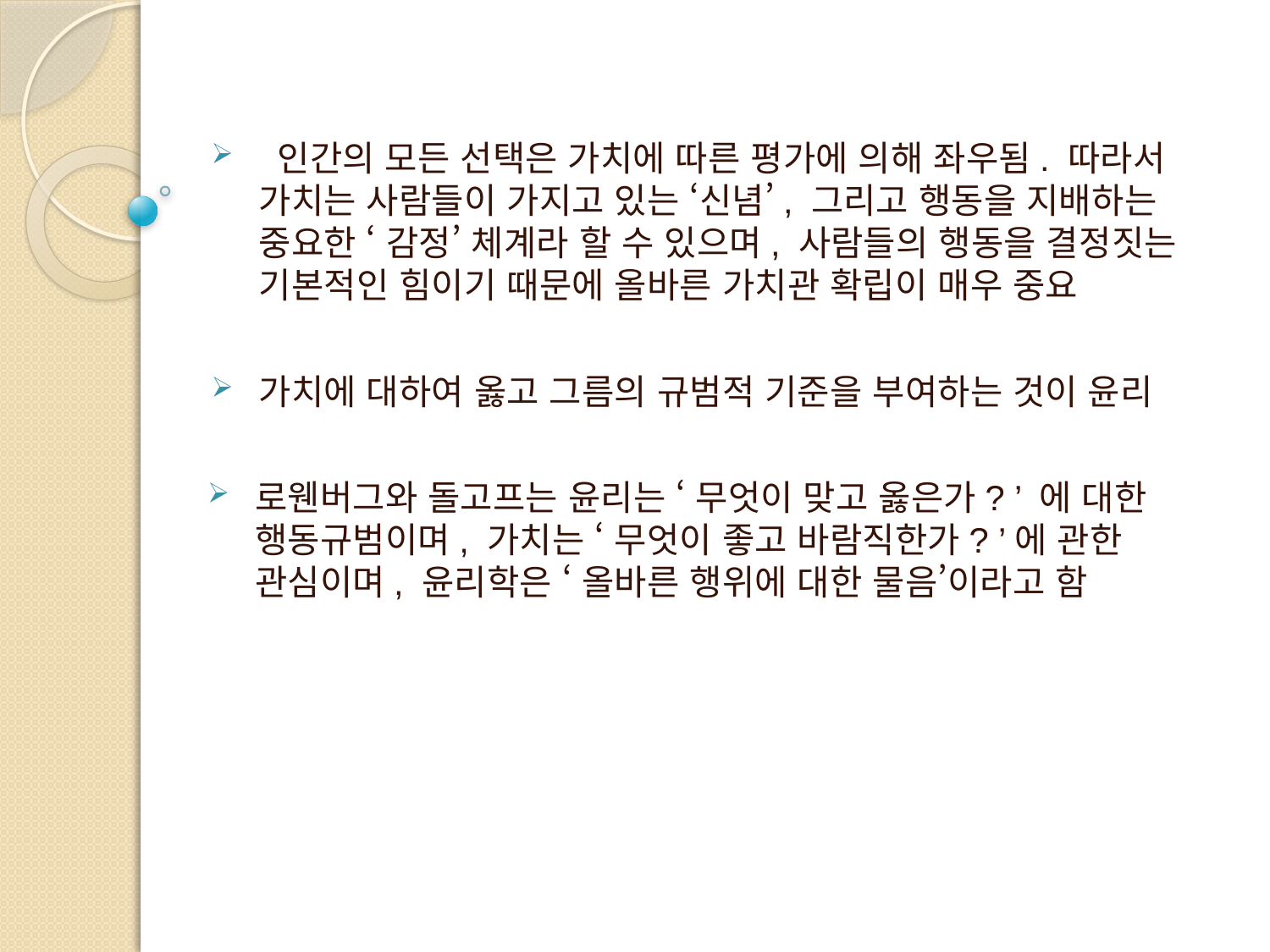

인간의 모든 선택은 가치에 따른 평가에 의해 좌우됨. 따라서 가치는 사람들이 가지고 있는 ‘신념’, 그리고 행동을 지배하는 중요한 ‘ 감정’ 체계라 할 수 있으며, 사람들의 행동을 결정짓는 기본적인 힘이기 때문에 올바른 가치관 확립이 매우 중요

가치에 대하여 옳고 그름의 규범적 기준을 부여하는 것이 윤리

로웬버그와 돌고프는 윤리는 ‘ 무엇이 맞고 옳은가? ’ 에 대한 행동규범이며, 가치는 ‘ 무엇이 좋고 바람직한가? ’에 관한 관심이며, 윤리학은 ‘ 올바른 행위에 대한 물음’이라고 함